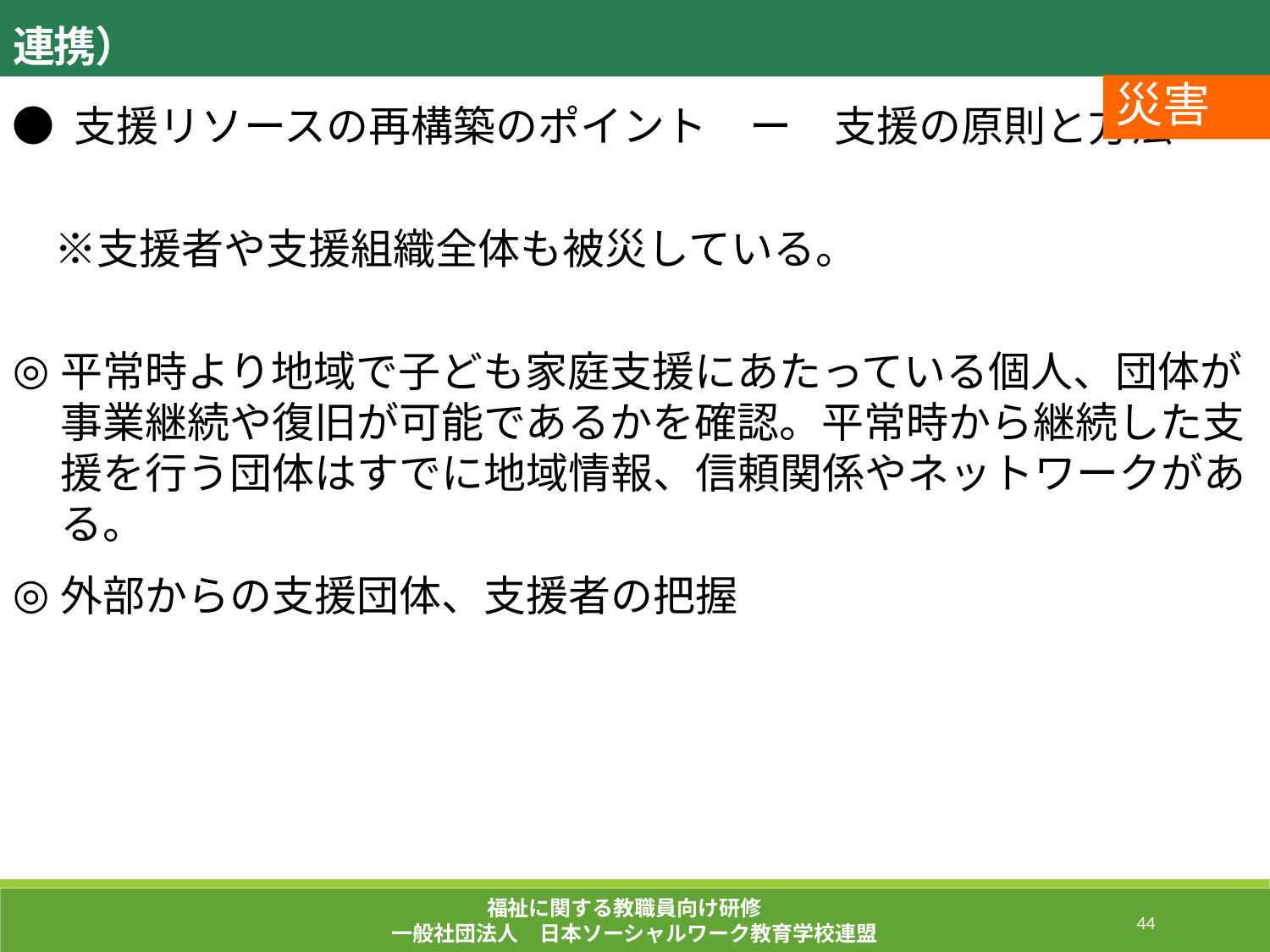

５．緊急事象・事案への対応 （周辺地域や保護者、関係機関との連携）
災害
● 支援リソースの再構築のポイント　ー　支援の原則と方法

　※支援者や支援組織全体も被災している。

平常時より地域で子ども家庭支援にあたっている個人、団体が事業継続や復旧が可能であるかを確認。平常時から継続した支援を行う団体はすでに地域情報、信頼関係やネットワークがある。
外部からの支援団体、支援者の把握

福祉に関する教職員向け研修
一般社団法人　日本ソーシャルワーク教育学校連盟
44